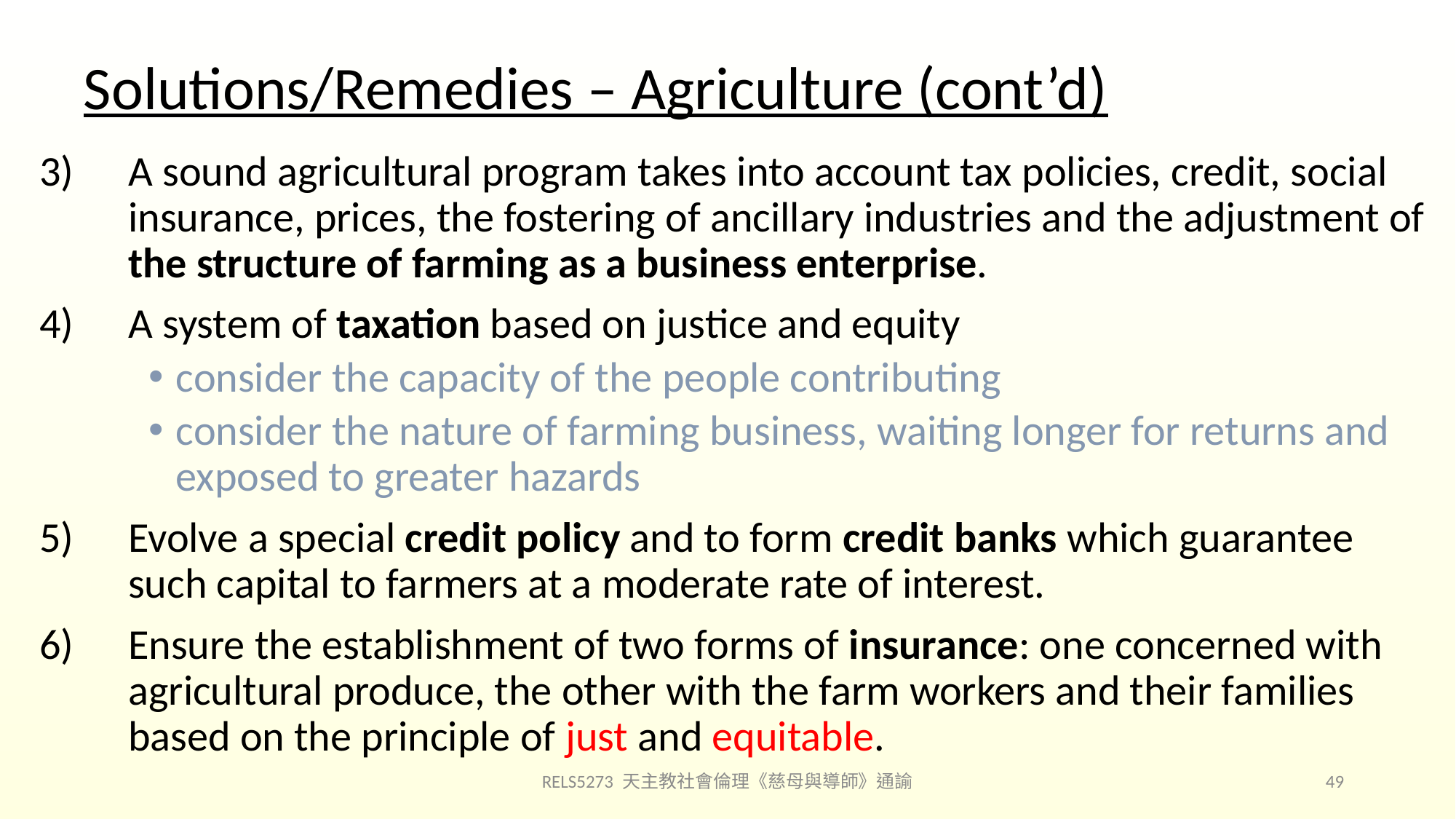

# Solutions/Remedies – Agriculture (cont’d)
A sound agricultural program takes into account tax policies, credit, social insurance, prices, the fostering of ancillary industries and the adjustment of the structure of farming as a business enterprise.
A system of taxation based on justice and equity
consider the capacity of the people contributing
consider the nature of farming business, waiting longer for returns and exposed to greater hazards
Evolve a special credit policy and to form credit banks which guarantee such capital to farmers at a moderate rate of interest.
Ensure the establishment of two forms of insurance: one concerned with agricultural produce, the other with the farm workers and their families based on the principle of just and equitable.

RELS5273 天主教社會倫理《慈母與導師》通諭
49